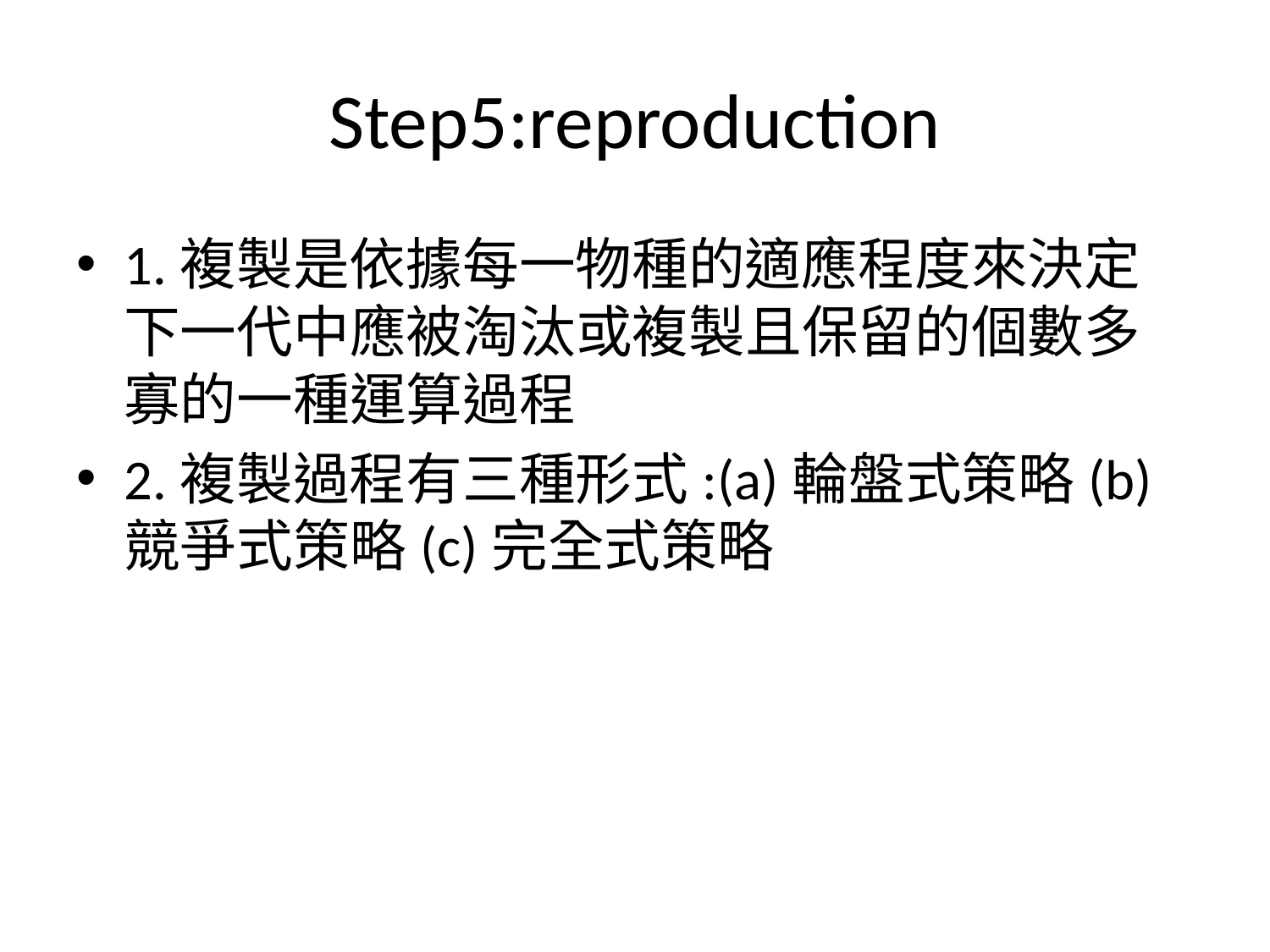

# Step5:reproduction
1.複製是依據每一物種的適應程度來決定下一代中應被淘汰或複製且保留的個數多寡的一種運算過程
2.複製過程有三種形式:(a)輪盤式策略(b)競爭式策略(c)完全式策略